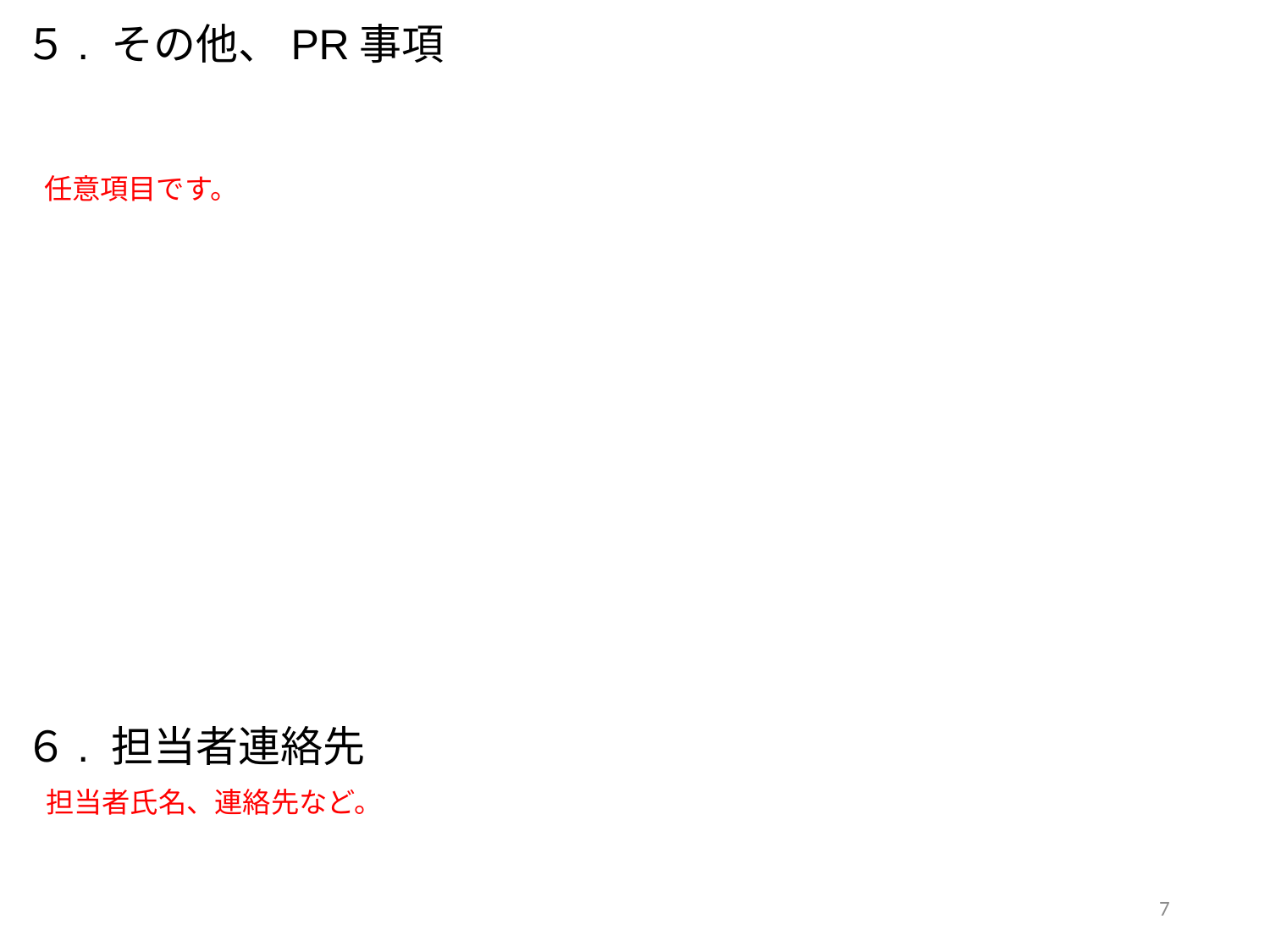

５. その他、PR事項
任意項目です。

６. 担当者連絡先
担当者氏名、連絡先など。

7